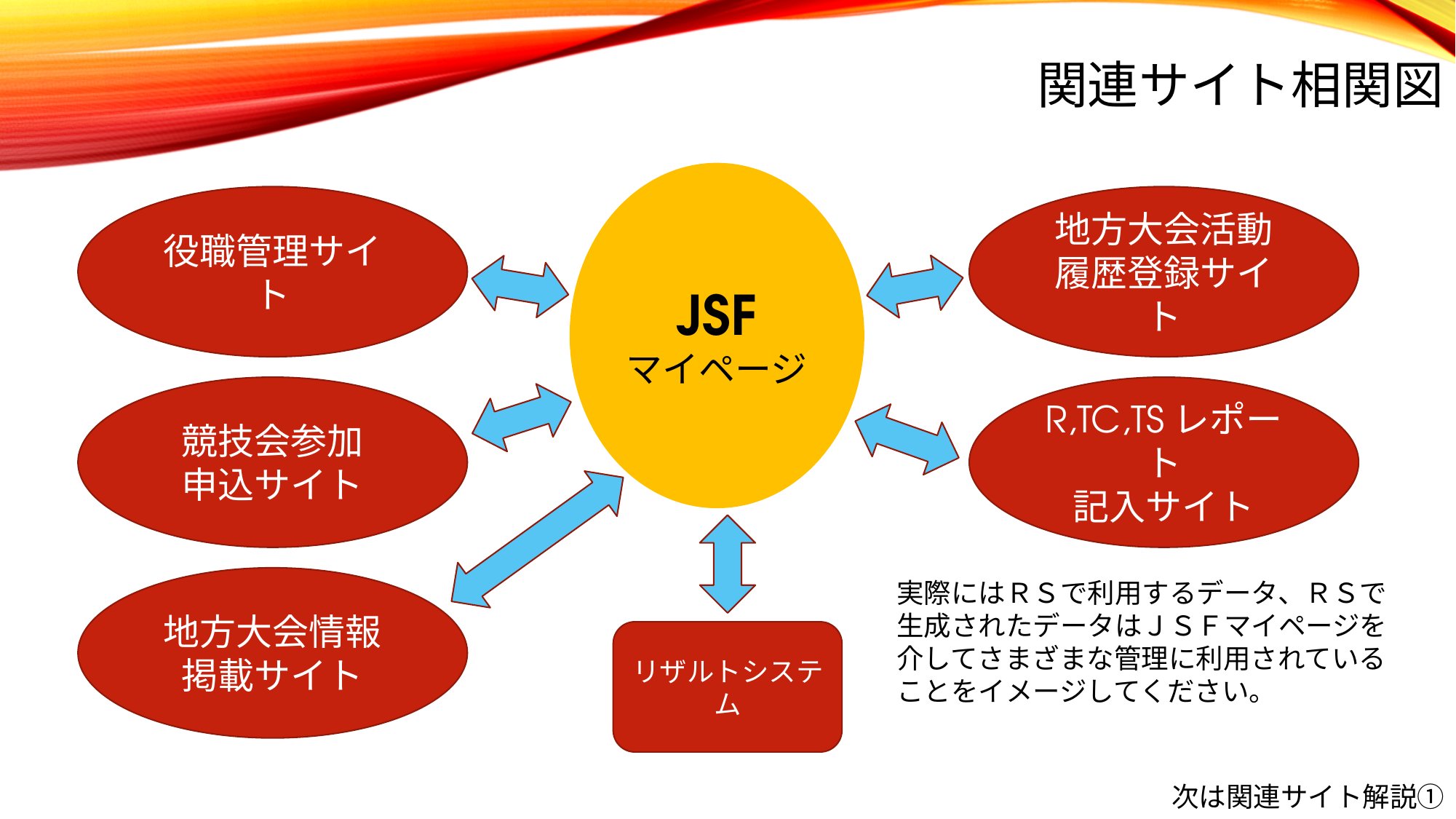

# 関連サイト相関図
JSF
マイページ
役職管理サイト
地方大会活動
履歴登録サイト

競技会参加
申込サイト
R,TC,TSレポート
記入サイト

地方大会情報
掲載サイト
実際にはＲＳで利用するデータ、ＲＳで生成されたデータはＪＳＦマイページを介してさまざまな管理に利用されていることをイメージしてください。
リザルトシステム
次は関連サイト解説①